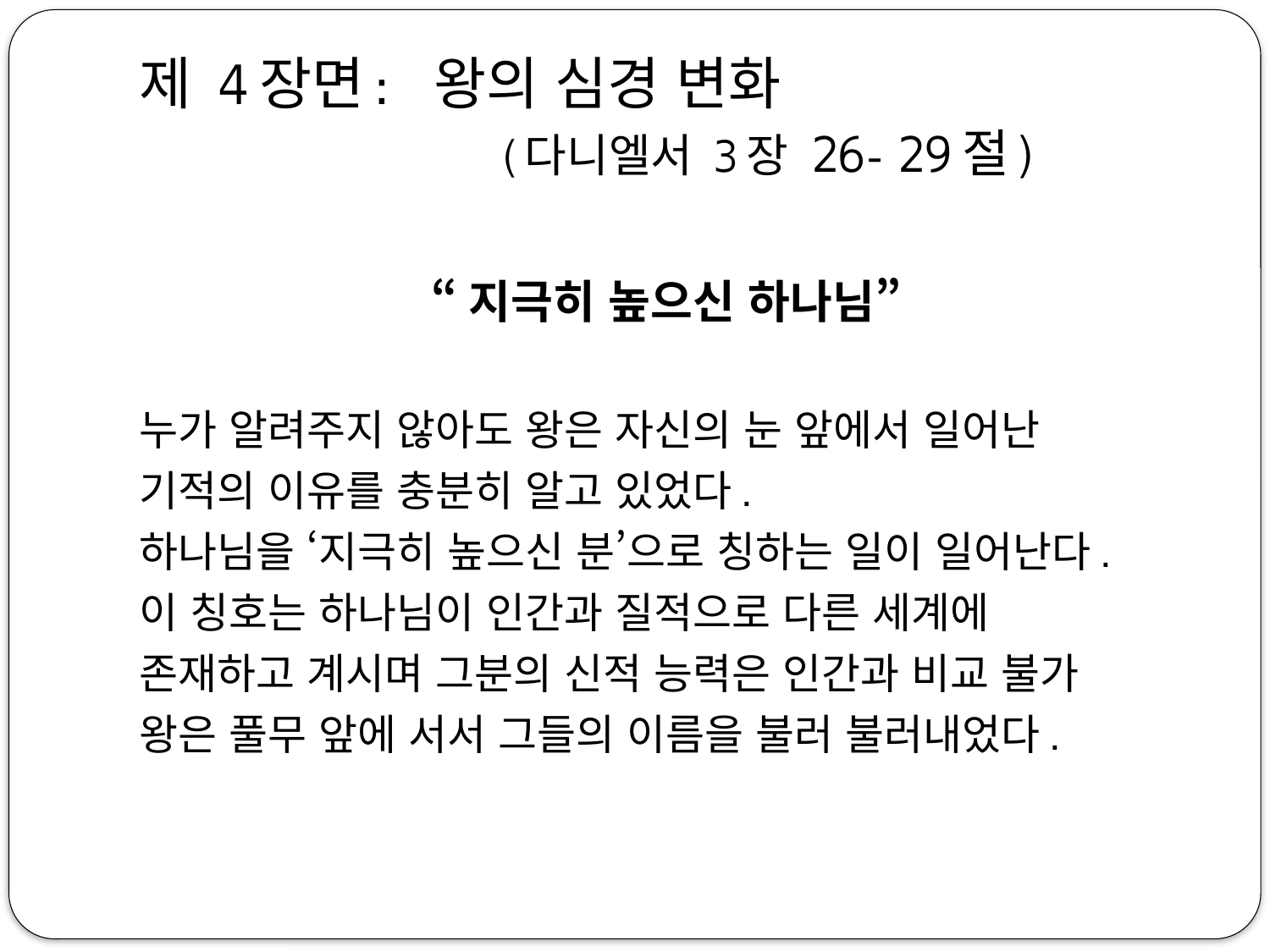

# 제 4장면:  왕의 심경 변화 (다니엘서 3장 26- 29절)

“지극히 높으신 하나님”

누가 알려주지 않아도 왕은 자신의 눈 앞에서 일어난
기적의 이유를 충분히 알고 있었다.
하나님을 ‘지극히 높으신 분’으로 칭하는 일이 일어난다.
이 칭호는 하나님이 인간과 질적으로 다른 세계에
존재하고 계시며 그분의 신적 능력은 인간과 비교 불가
왕은 풀무 앞에 서서 그들의 이름을 불러 불러내었다.